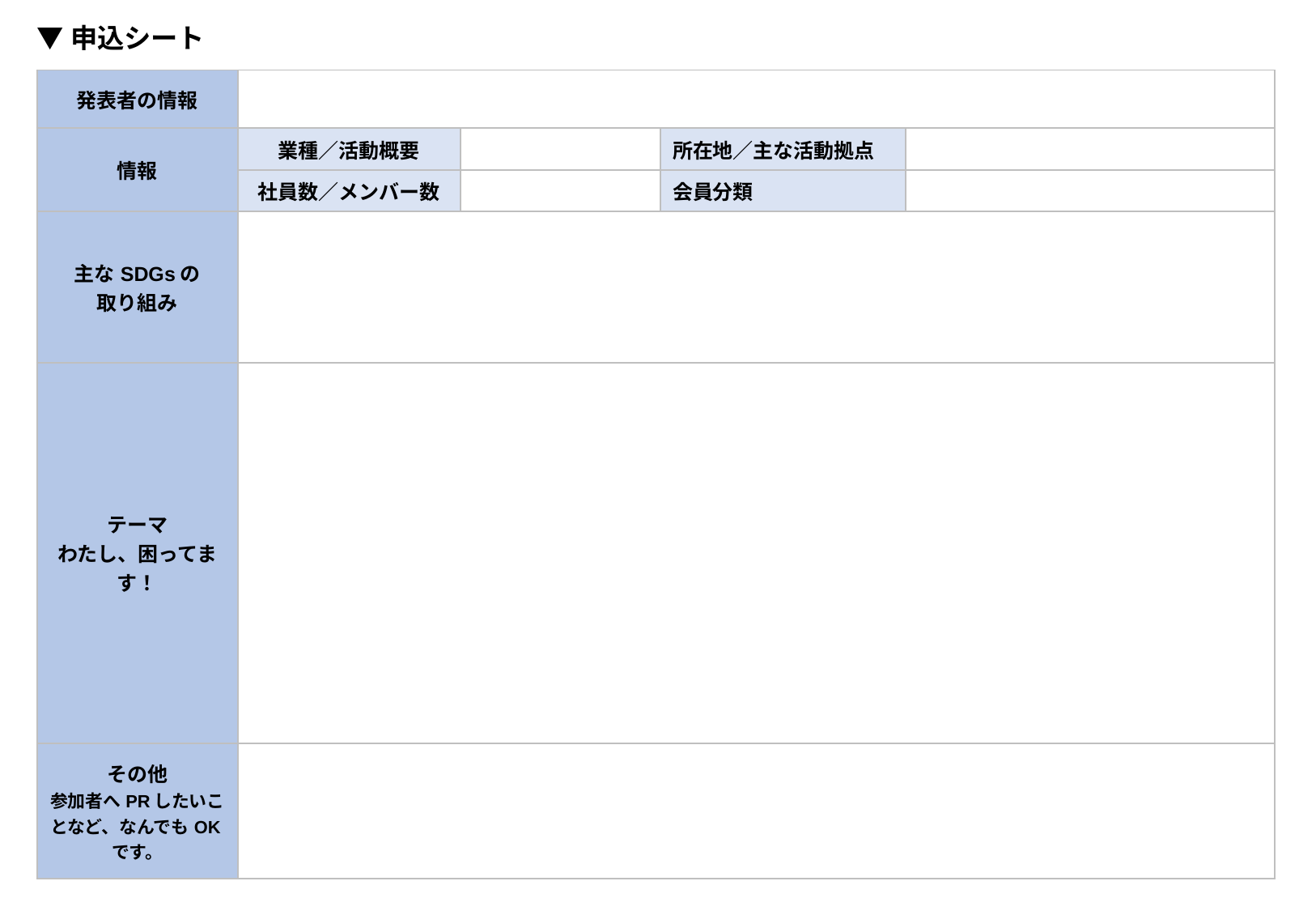

▼申込シート
| 発表者の情報 |  |  |  |  |
| --- | --- | --- | --- | --- |
| 情報 | 業種／活動概要 |  | 所在地／主な活動拠点 |  |
|  | 社員数／メンバー数 |  | 会員分類 |  |
| 主なSDGsの 取り組み |  |  |  |  |
| テーマ わたし、困ってます！ |  |  |  |  |
| その他 参加者へPRしたいことなど、なんでもOKです。 |  |  |  |  |